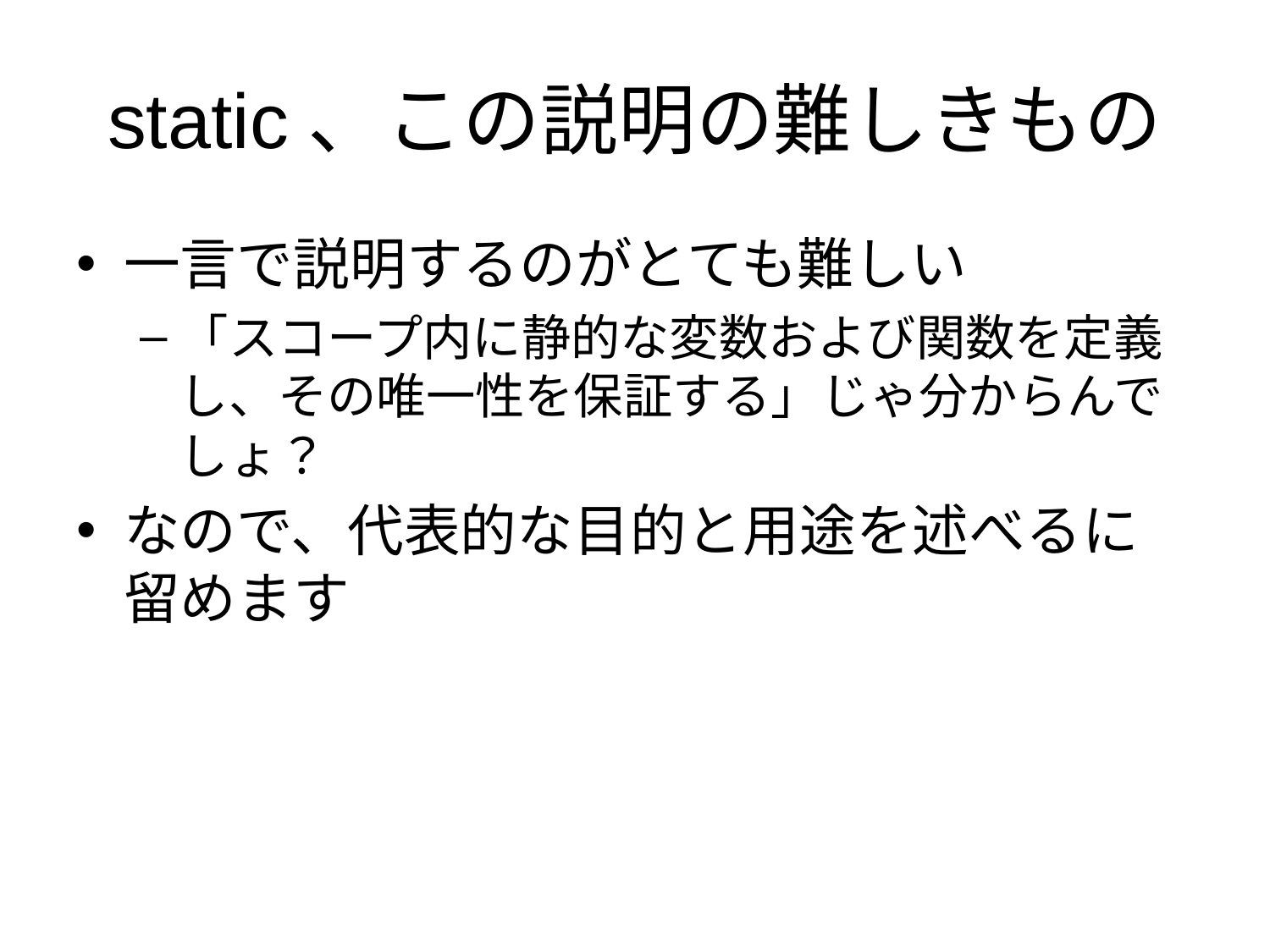

# static、この説明の難しきもの
一言で説明するのがとても難しい
「スコープ内に静的な変数および関数を定義し、その唯一性を保証する」じゃ分からんでしょ？
なので、代表的な目的と用途を述べるに留めます